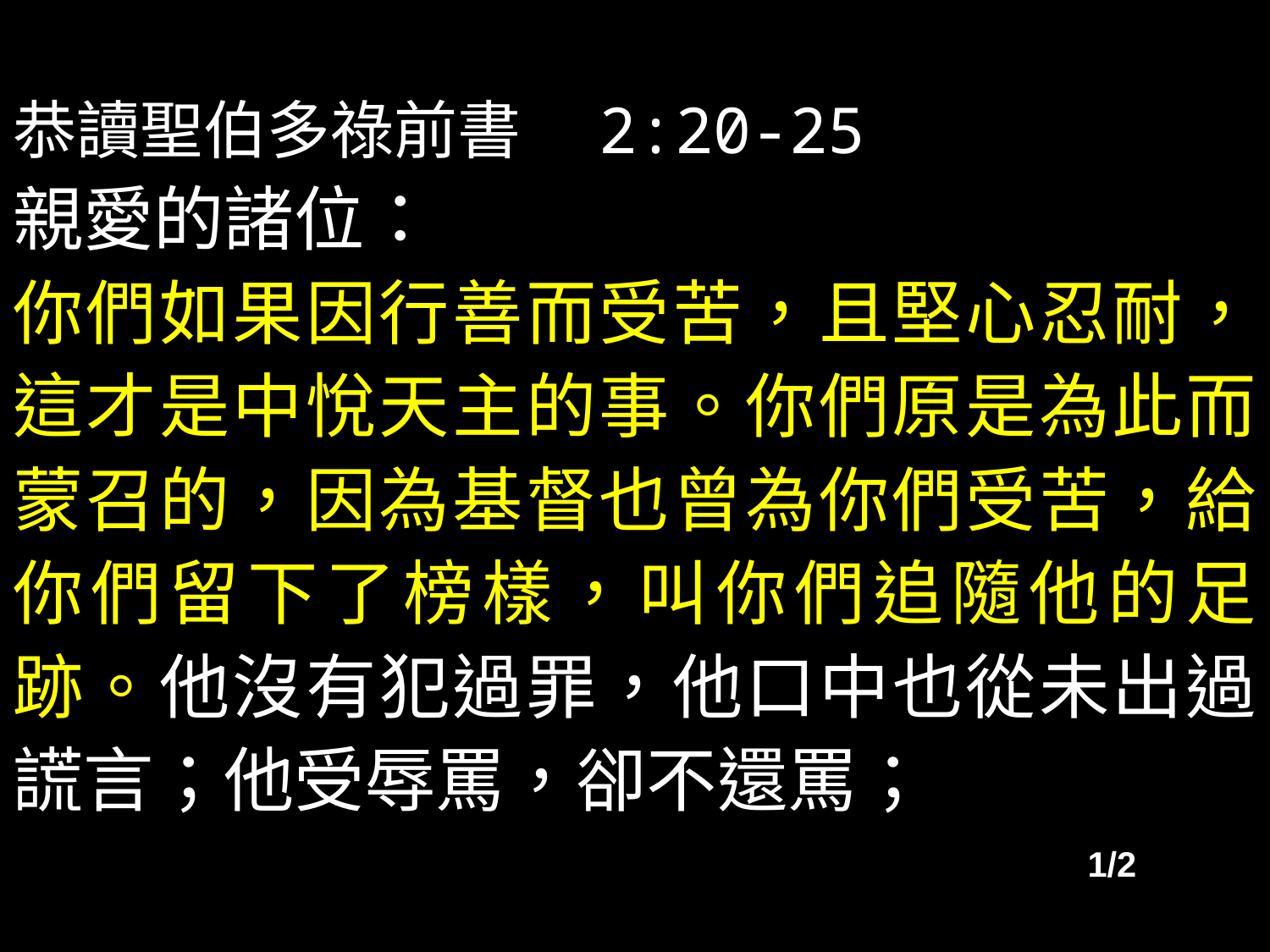

恭讀聖伯多祿前書　2:20-25
親愛的諸位：
你們如果因行善而受苦，且堅心忍耐，這才是中悅天主的事。你們原是為此而蒙召的，因為基督也曾為你們受苦，給你們留下了榜樣，叫你們追隨他的足跡。他沒有犯過罪，他口中也從未出過謊言；他受辱罵，卻不還罵；

1/2